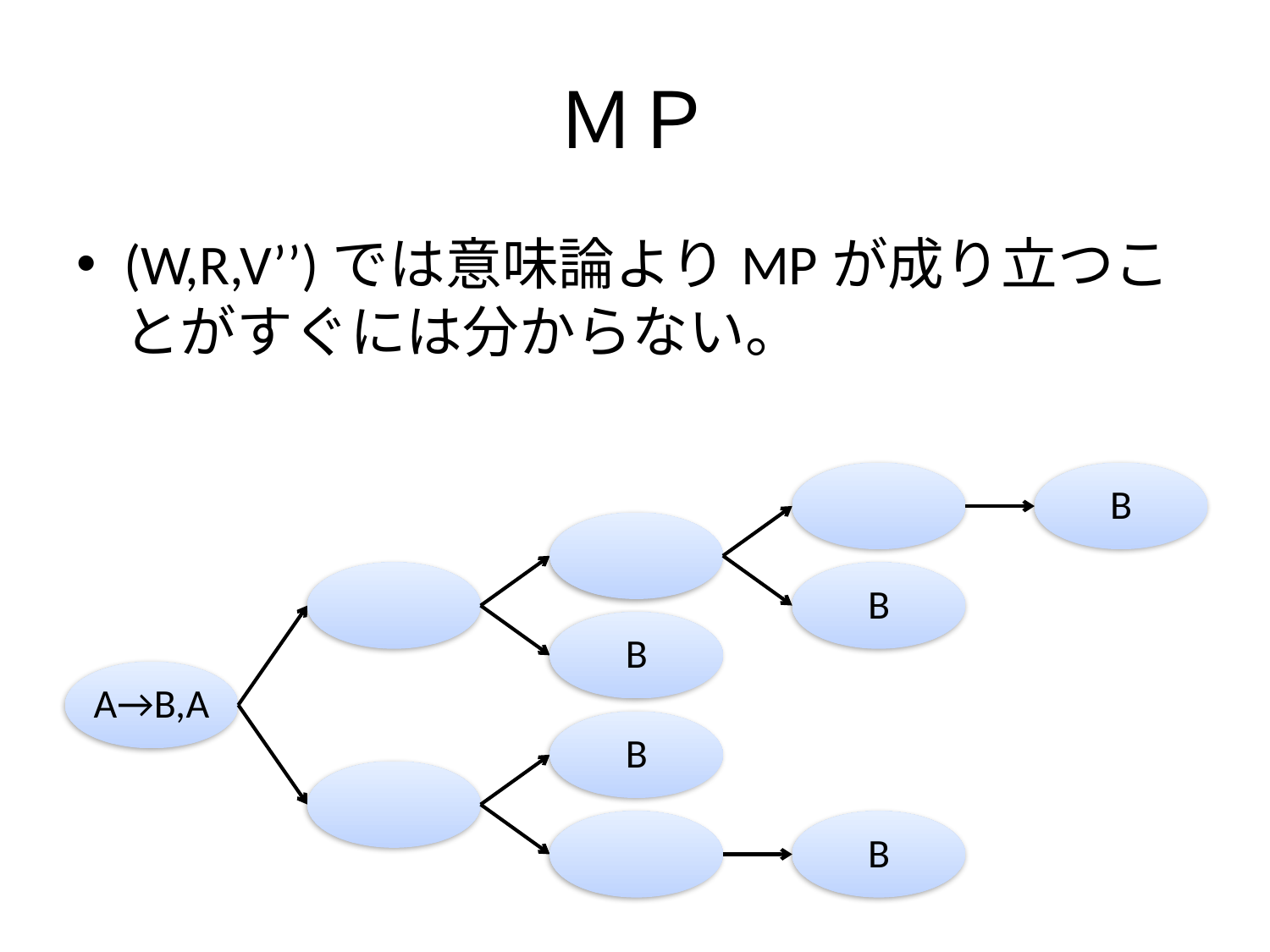

# ＭＰ
(W,R,V’’)では意味論よりMPが成り立つことがすぐには分からない。

A→B,A

B

B

B

B

B